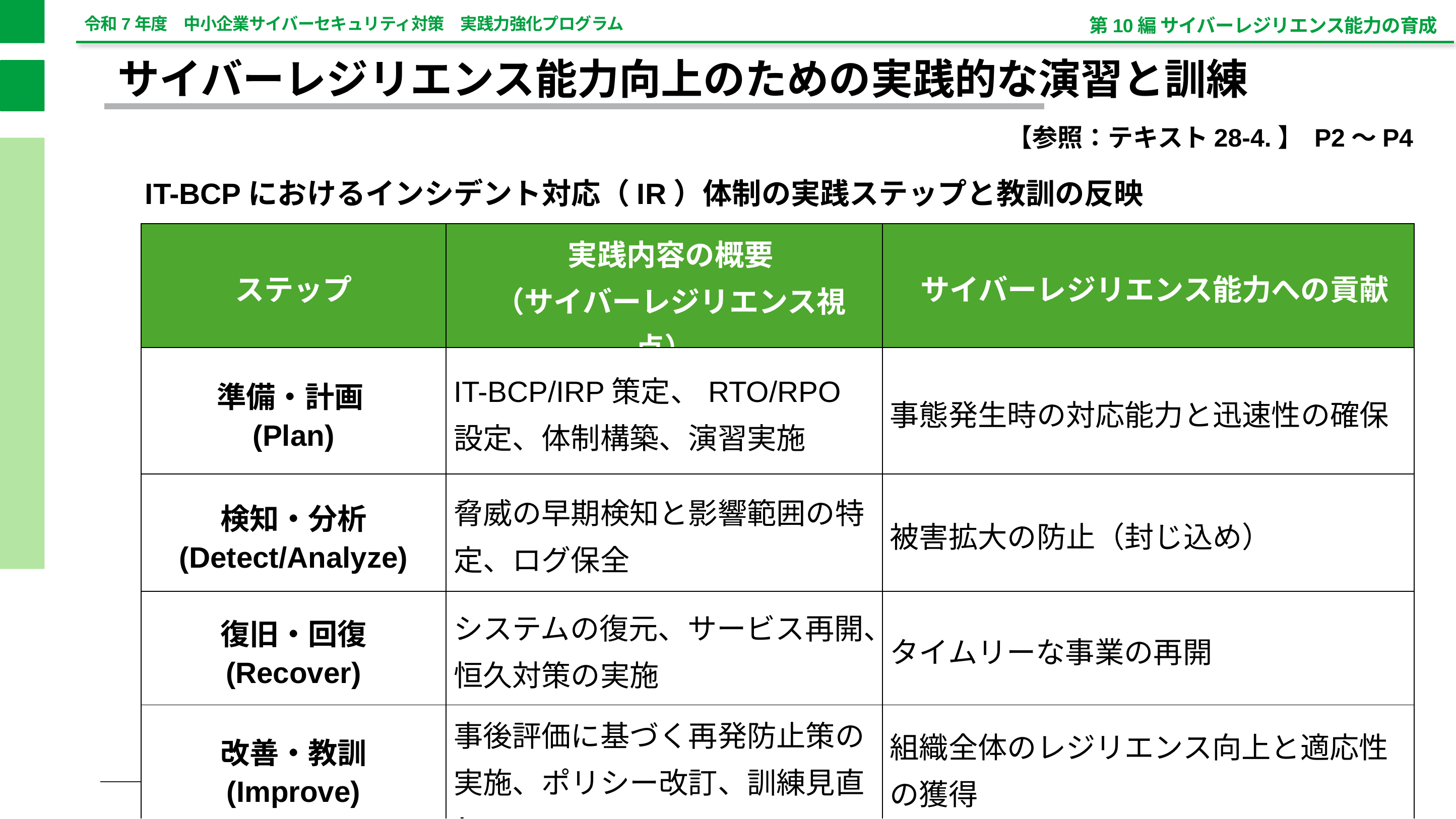

第10編 サイバーレジリエンス能力の育成
サイバーレジリエンス能力向上のための実践的な演習と訓練
【参照：テキスト28-4.】 P2～P4

 IT-BCPにおけるインシデント対応（IR）体制の実践ステップと教訓の反映
| ステップ | 実践内容の概要 （サイバーレジリエンス視点） | サイバーレジリエンス能力への貢献 |
| --- | --- | --- |
| 準備・計画 (Plan) | IT-BCP/IRP策定、RTO/RPO設定、体制構築、演習実施 | 事態発生時の対応能力と迅速性の確保 |
| 検知・分析 (Detect/Analyze) | 脅威の早期検知と影響範囲の特定、ログ保全 | 被害拡大の防止（封じ込め） |
| 復旧・回復 (Recover) | システムの復元、サービス再開、恒久対策の実施 | タイムリーな事業の再開 |
| 改善・教訓 (Improve) | 事後評価に基づく再発防止策の実施、ポリシー改訂、訓練見直し | 組織全体のレジリエンス向上と適応性の獲得 |